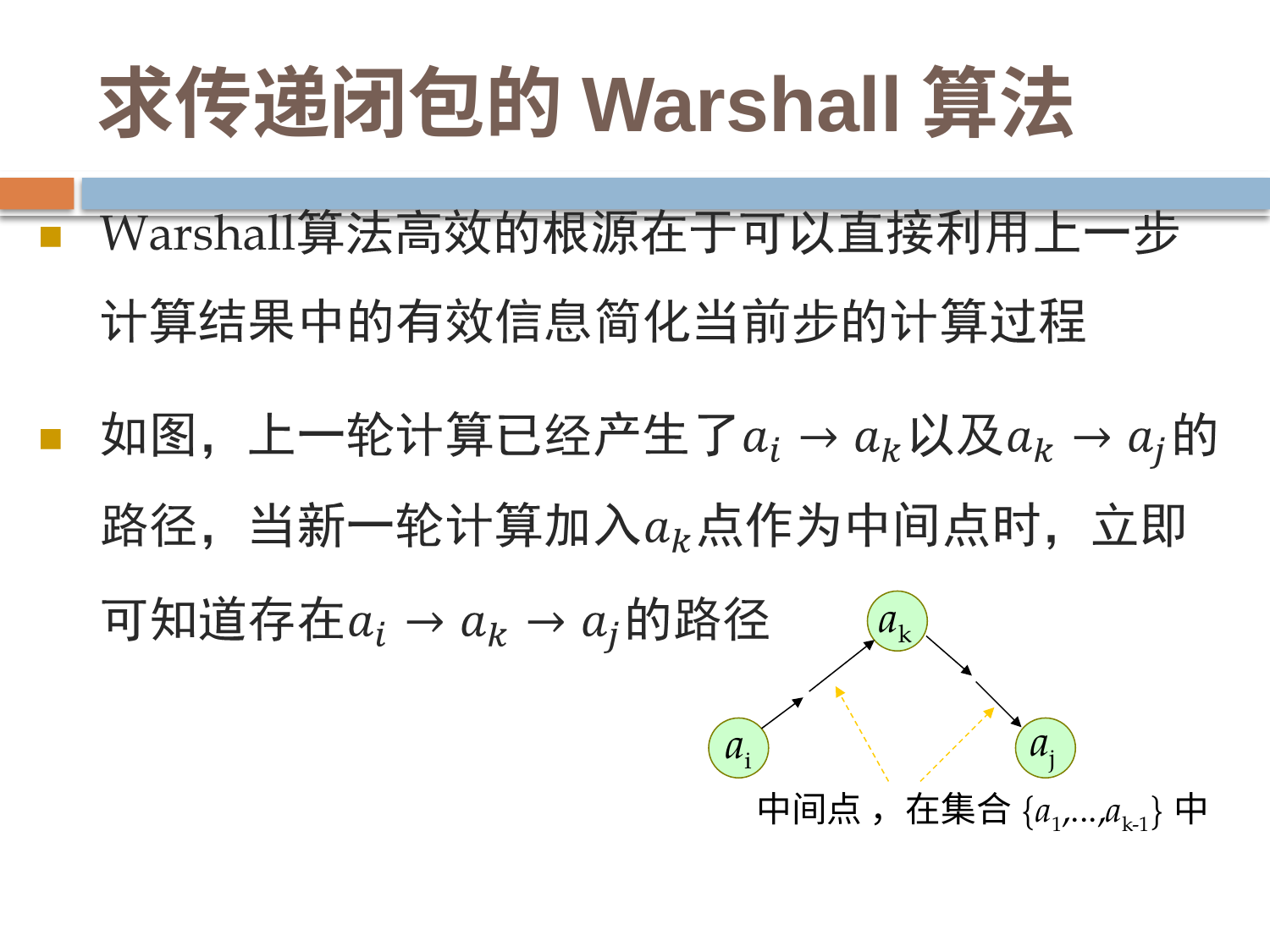

# 求传递闭包的Warshall算法

ak

aj
ai

中间点 ，在集合{a1,...,ak-1}中